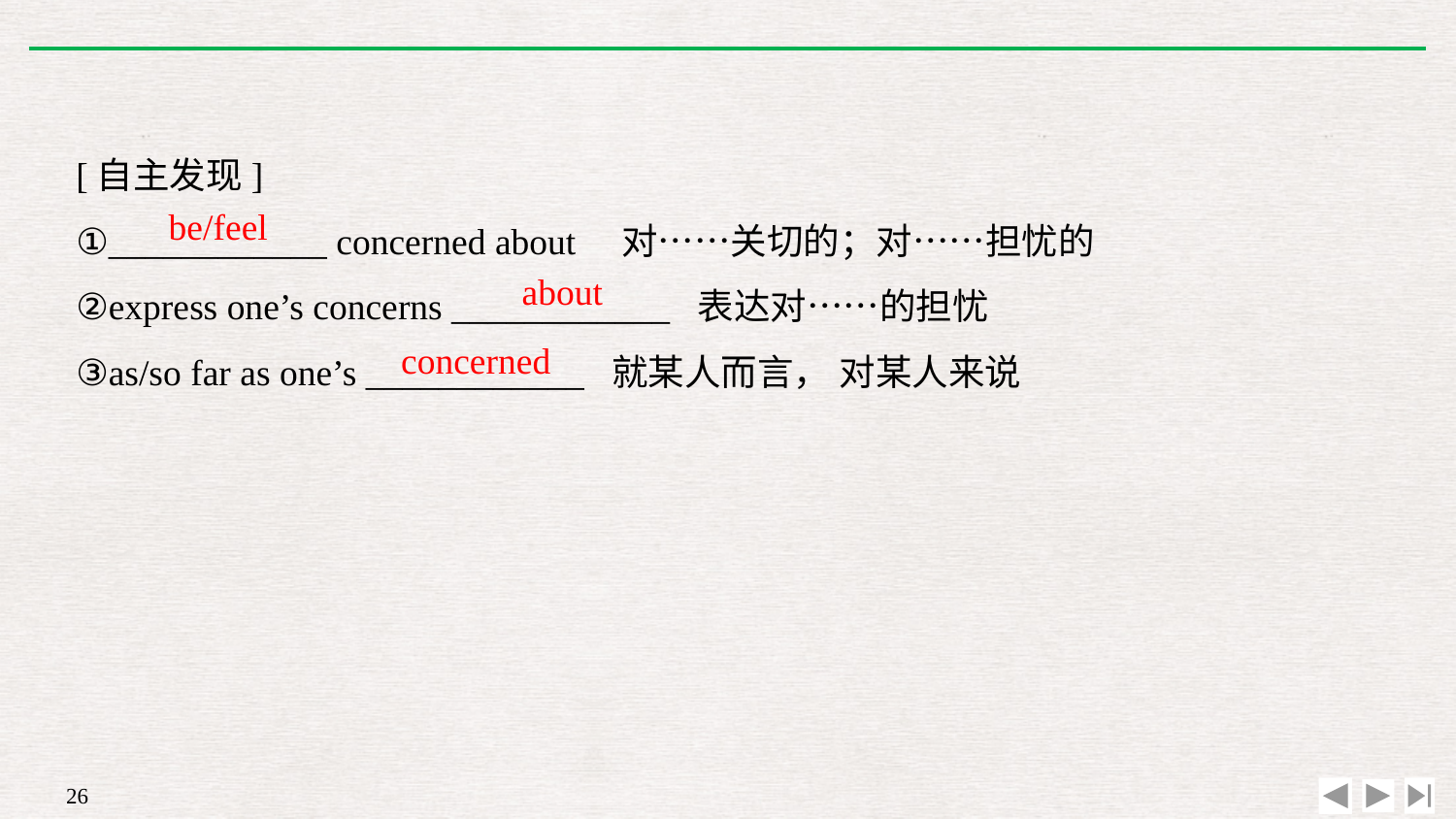

[自主发现]
①____________ concerned about　对……关切的；对……担忧的
②express one’s concerns ____________  表达对……的担忧
③as/so far as one’s ____________  就某人而言， 对某人来说
be/feel
about
concerned